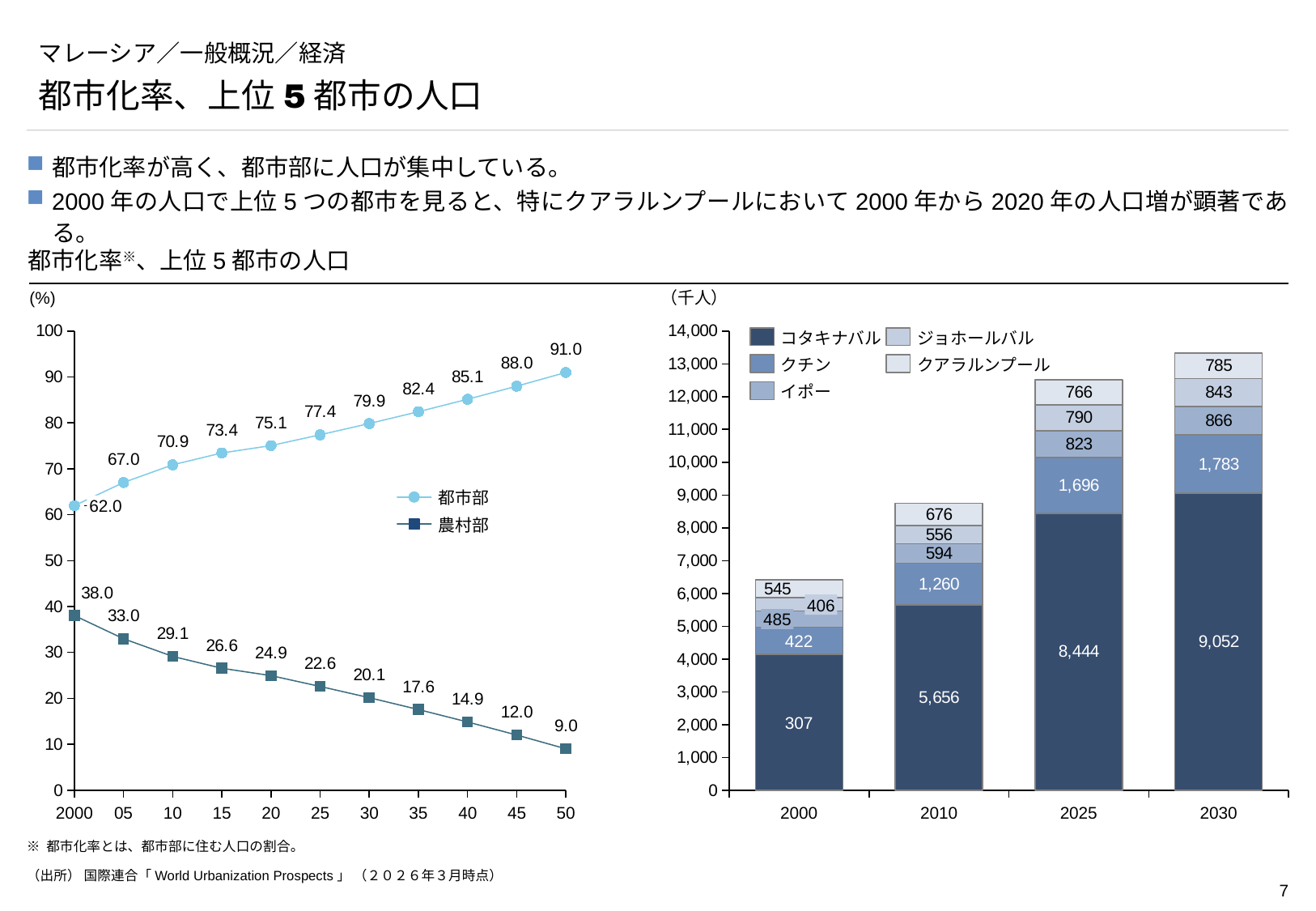

# マレーシア／一般概況／経済
都市化率、上位5都市の人口
都市化率が高く、都市部に人口が集中している。
2000年の人口で上位5つの都市を見ると、特にクアラルンプールにおいて2000年から2020年の人口増が顕著である。
都市化率※、上位5都市の人口
(%)
（千人）

### Chart

| Category |  |  |
|---|---|---|

### Chart

| Category |  |  |  |  |  |
|---|---|---|---|---|---|
コタキナバル
ジョホールバル

クチン
クアラルンプール

イポー

都市部

62.0
農村部

406
485
422
307
2000
05
10
15
20
25
30
35
40
45
50
2000
2010
2025
2030
※ 都市化率とは、都市部に住む人口の割合。
（出所） 国際連合「World Urbanization Prospects」 （２０２６年３月時点）